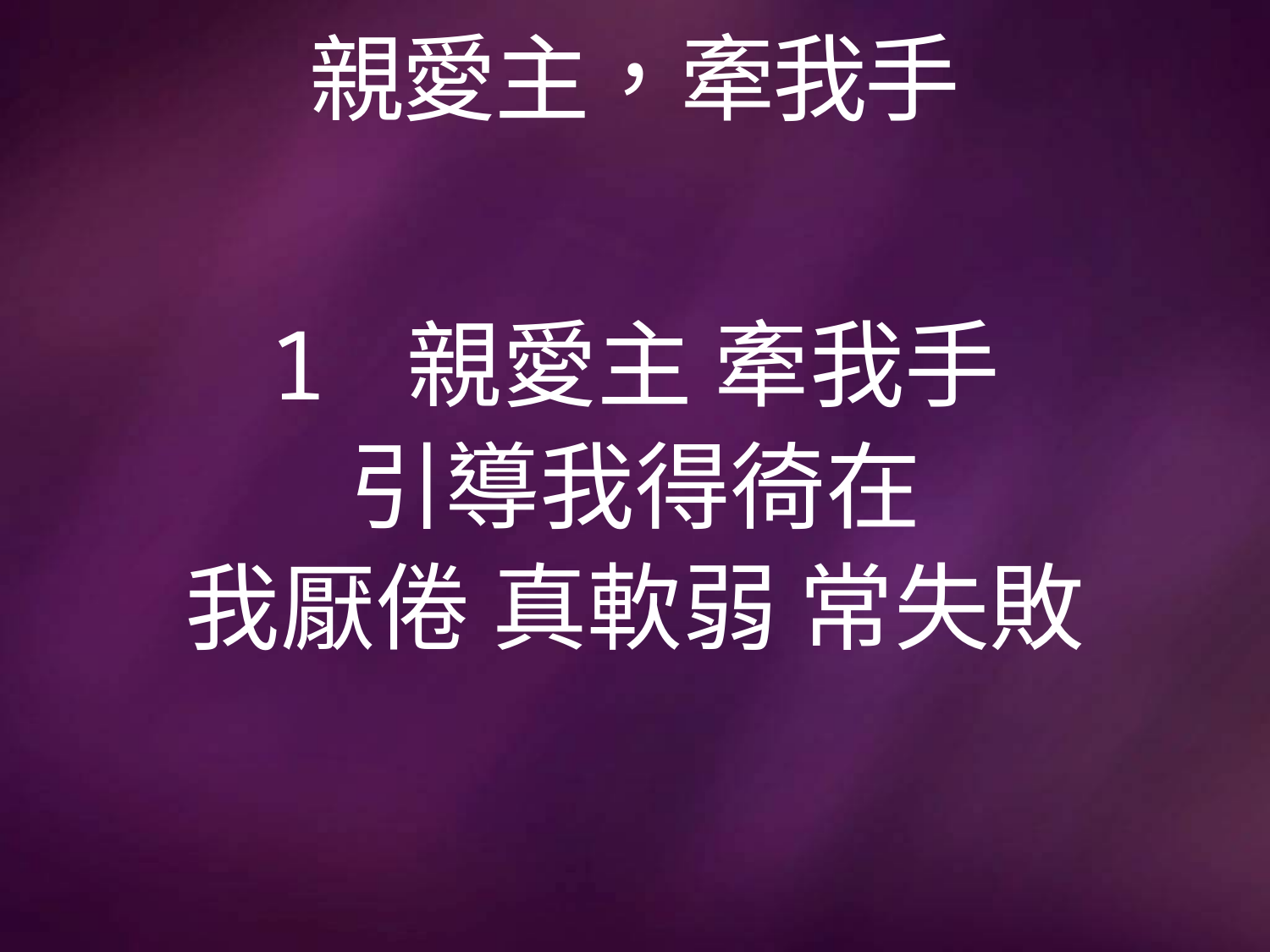

# 親愛主，牽我手
1 親愛主 牽我手
引導我得徛在
我厭倦 真軟弱 常失敗